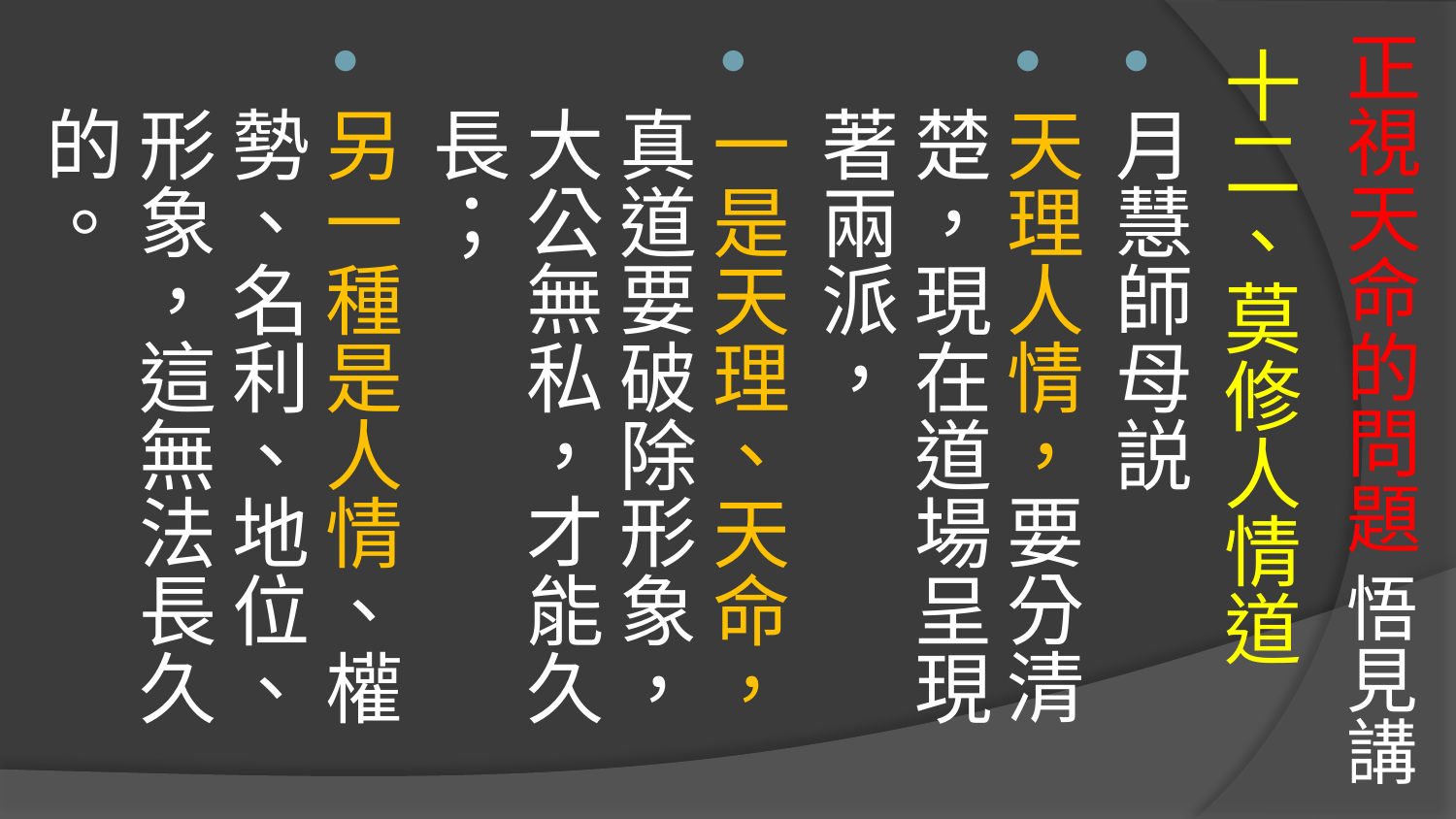

# 正視天命的問題 悟見講
十二、莫修人情道
月慧師母説
天理人情，要分清楚，現在道場呈現著兩派，
一是天理、天命，真道要破除形象，大公無私，才能久長；
另一種是人情、權勢、名利、地位、形象，這無法長久的。